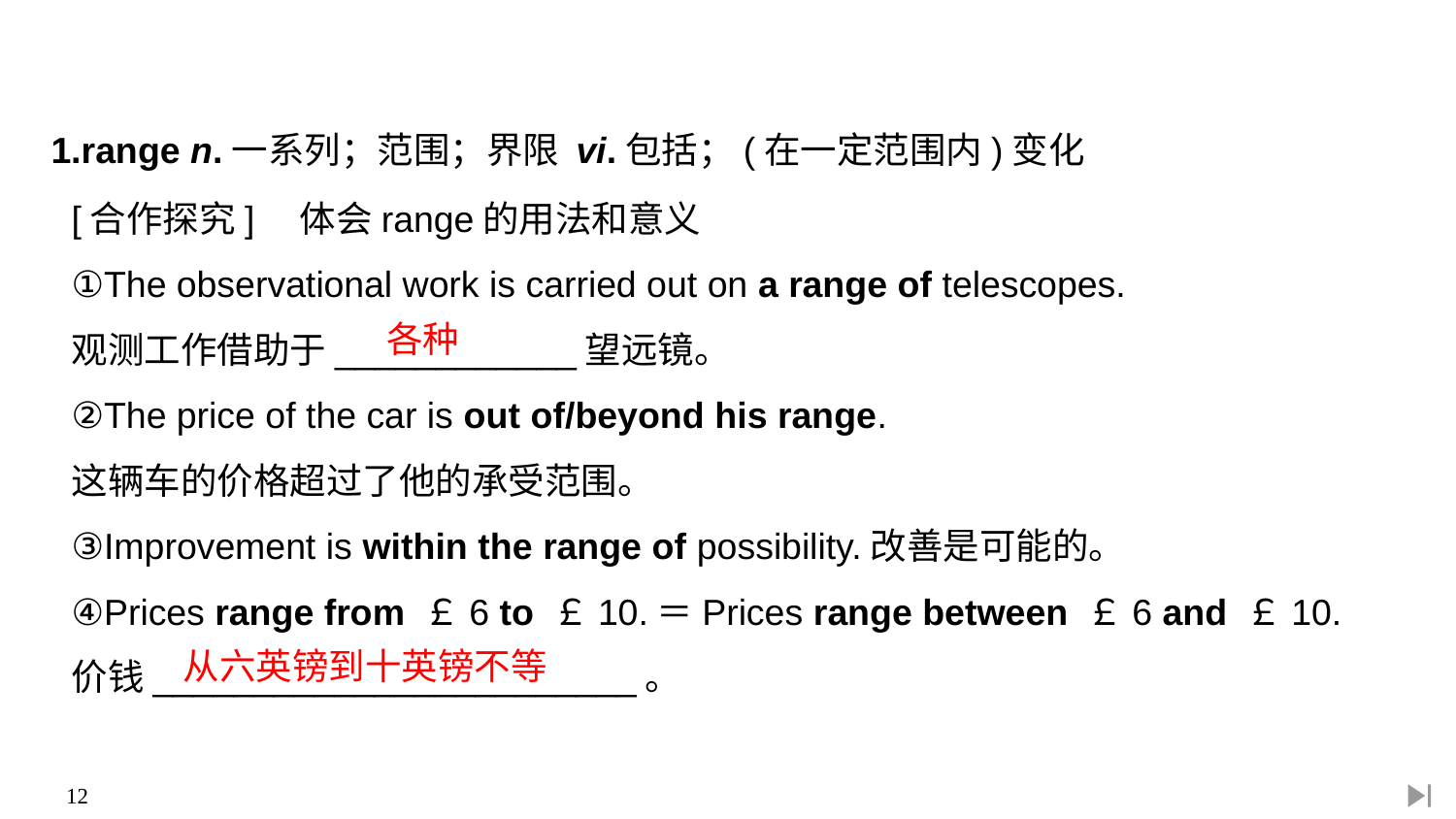

1.range n.一系列；范围；界限 vi.包括；(在一定范围内)变化
[合作探究]　体会range的用法和意义
①The observational work is carried out on a range of telescopes.
观测工作借助于____________望远镜。
②The price of the car is out of/beyond his range.
这辆车的价格超过了他的承受范围。
③Improvement is within the range of possibility.改善是可能的。
④Prices range from ￡6 to ￡10.＝Prices range between ￡6 and ￡10.
价钱________________________。
各种
从六英镑到十英镑不等